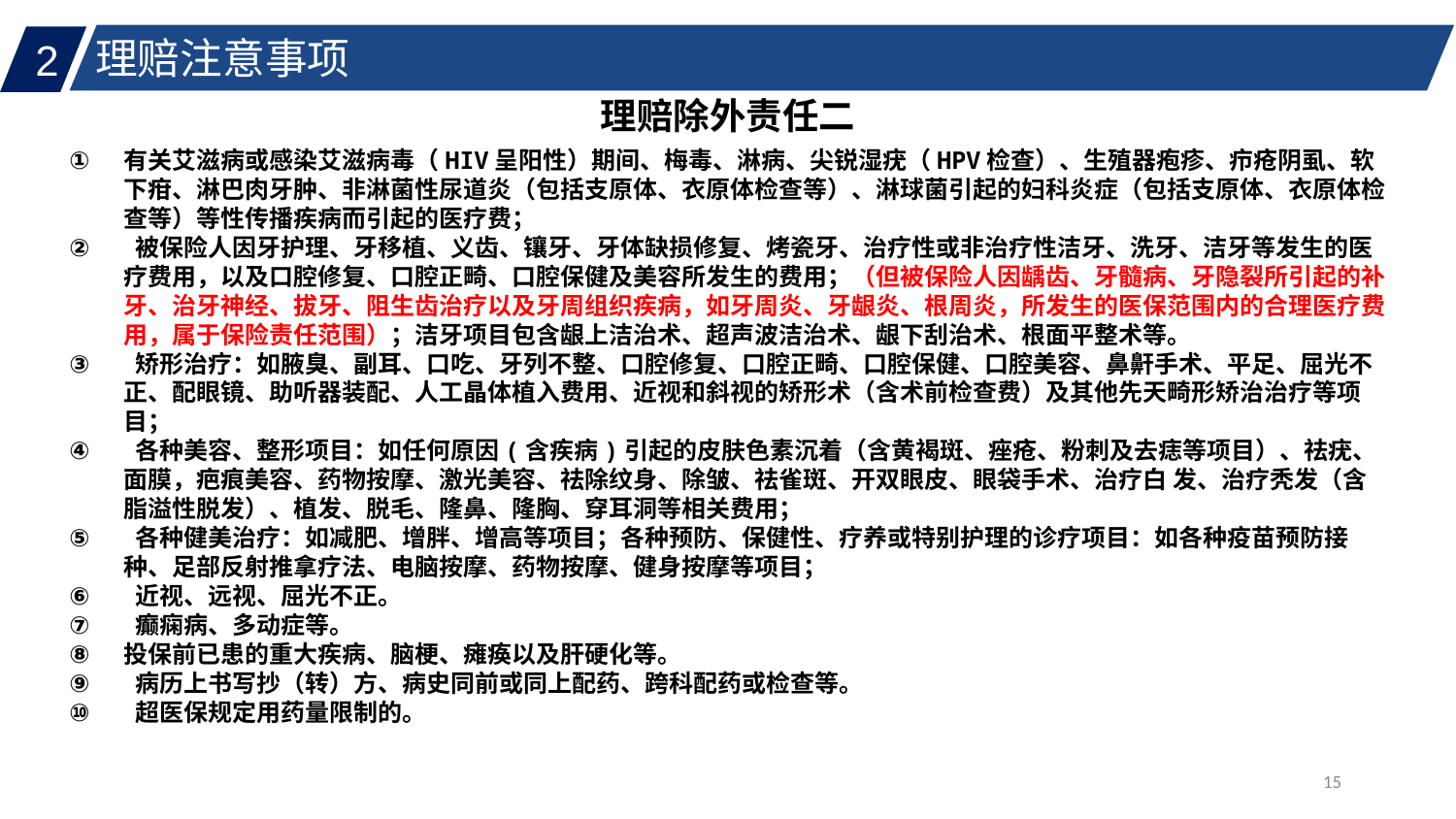

2
理赔注意事项
理赔除外责任二
有关艾滋病或感染艾滋病毒（HIV呈阳性）期间、梅毒、淋病、尖锐湿疣（HPV检查）、生殖器疱疹、疖疮阴虱、软下疳、淋巴肉牙肿、非淋菌性尿道炎（包括支原体、衣原体检查等）、淋球菌引起的妇科炎症（包括支原体、衣原体检查等）等性传播疾病而引起的医疗费；
 被保险人因牙护理、牙移植、义齿、镶牙、牙体缺损修复、烤瓷牙、治疗性或非治疗性洁牙、洗牙、洁牙等发生的医疗费用，以及口腔修复、口腔正畸、口腔保健及美容所发生的费用；（但被保险人因龋齿、牙髓病、牙隐裂所引起的补牙、治牙神经、拔牙、阻生齿治疗以及牙周组织疾病，如牙周炎、牙龈炎、根周炎，所发生的医保范围内的合理医疗费用，属于保险责任范围）；洁牙项目包含龈上洁治术、超声波洁治术、龈下刮治术、根面平整术等。
 矫形治疗：如腋臭、副耳、口吃、牙列不整、口腔修复、口腔正畸、口腔保健、口腔美容、鼻鼾手术、平足、屈光不正、配眼镜、助听器装配、人工晶体植入费用、近视和斜视的矫形术（含术前检查费）及其他先天畸形矫治治疗等项目；
 各种美容、整形项目：如任何原因(含疾病)引起的皮肤色素沉着（含黄褐斑、痤疮、粉刺及去痣等项目）、祛疣、面膜，疤痕美容、药物按摩、激光美容、祛除纹身、除皱、祛雀斑、开双眼皮、眼袋手术、治疗白 发、治疗秃发（含脂溢性脱发）、植发、脱毛、隆鼻、隆胸、穿耳洞等相关费用；
 各种健美治疗：如减肥、增胖、增高等项目；各种预防、保健性、疗养或特别护理的诊疗项目：如各种疫苗预防接种、足部反射推拿疗法、电脑按摩、药物按摩、健身按摩等项目；
 近视、远视、屈光不正。
 癫痫病、多动症等。
投保前已患的重大疾病、脑梗、瘫痪以及肝硬化等。
 病历上书写抄（转）方、病史同前或同上配药、跨科配药或检查等。
 超医保规定用药量限制的。

15